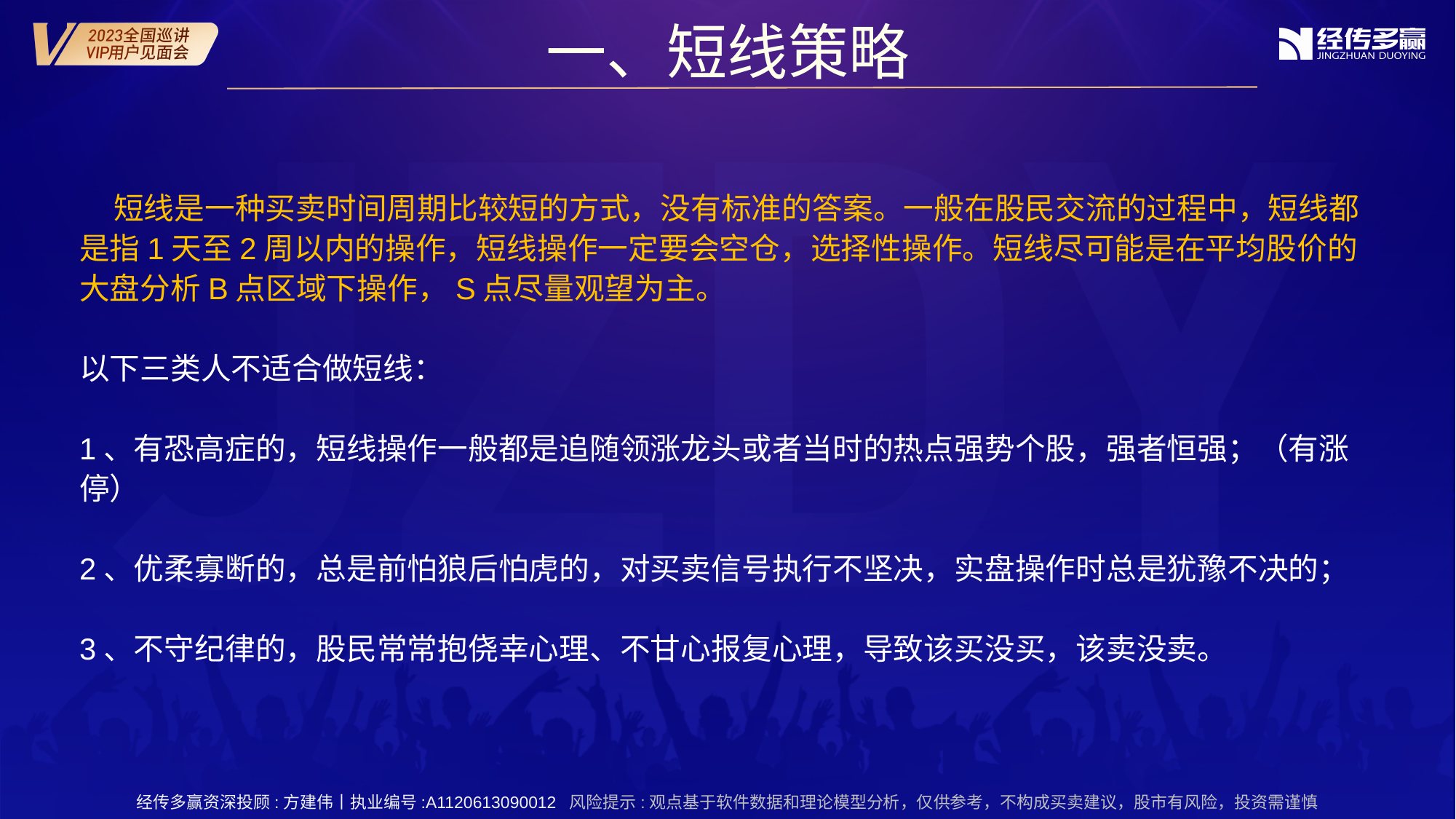

一、短线策略
    短线是一种买卖时间周期比较短的方式，没有标准的答案。一般在股民交流的过程中，短线都是指1天至2周以内的操作，短线操作一定要会空仓，选择性操作。短线尽可能是在平均股价的大盘分析B点区域下操作，S点尽量观望为主。

以下三类人不适合做短线：

1、有恐高症的，短线操作一般都是追随领涨龙头或者当时的热点强势个股，强者恒强；（有涨停）

2、优柔寡断的，总是前怕狼后怕虎的，对买卖信号执行不坚决，实盘操作时总是犹豫不决的；

3、不守纪律的，股民常常抱侥幸心理、不甘心报复心理，导致该买没买，该卖没卖。